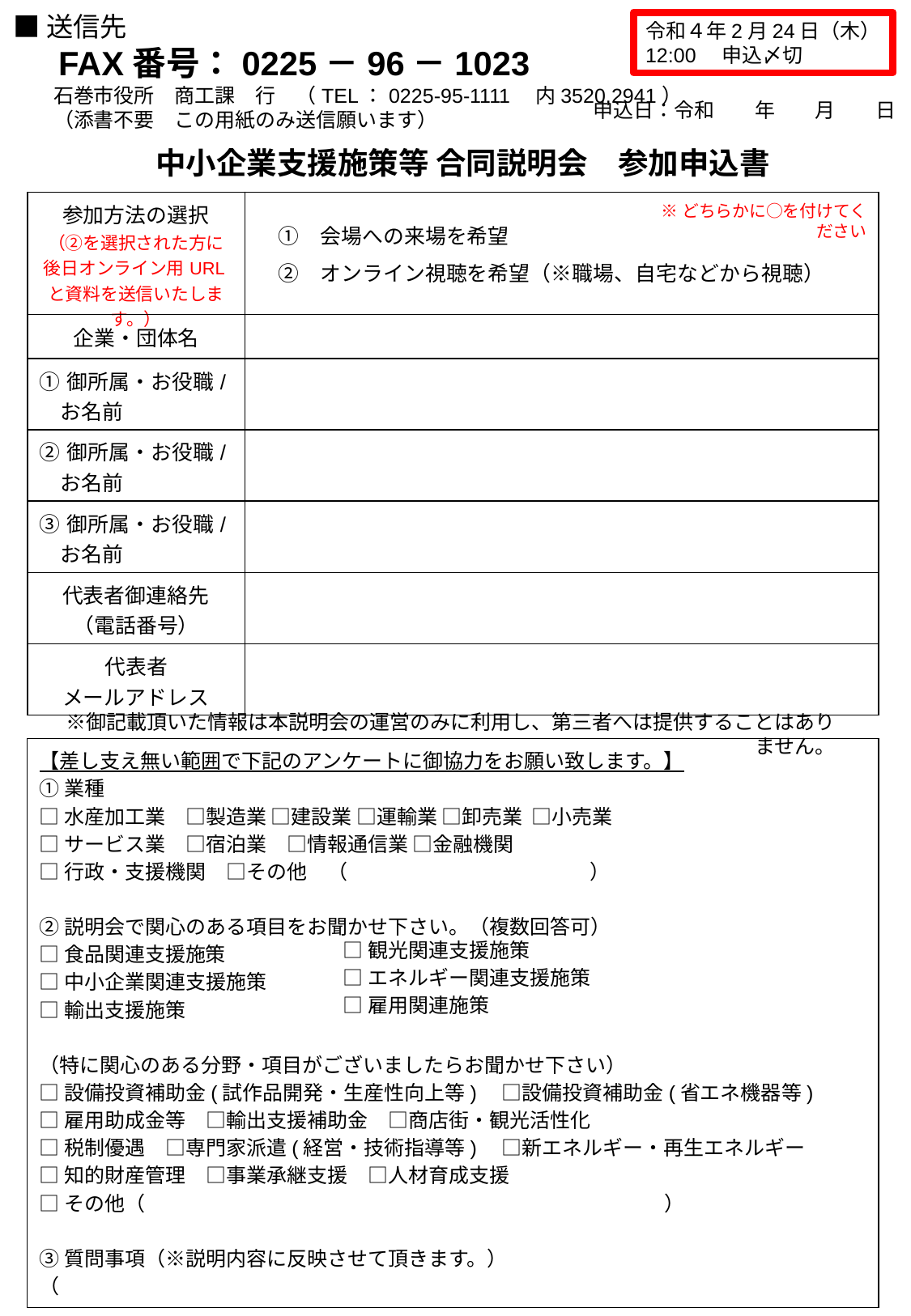

■送信先
　　FAX番号：0225－96－1023
　　石巻市役所　商工課　行　（TEL：0225-95-1111　内3520,2941）
　　（添書不要　この用紙のみ送信願います）
令和４年2月24日（木）
12:00　申込〆切

　申込日：令和　　年　　月　　日
中小企業支援施策等 合同説明会　参加申込書
| 参加方法の選択 （②を選択された方に後日オンライン用URLと資料を送信いたします。） | ①　会場への来場を希望　 　②　オンライン視聴を希望（※職場、自宅などから視聴） |
| --- | --- |
| 企業・団体名 |  |
| ①御所属・お役職/ 　お名前 |  |
| ②御所属・お役職/ 　お名前 |  |
| ③御所属・お役職/ 　お名前 |  |
| 代表者御連絡先 （電話番号） |  |
| 代表者 メールアドレス |  |
※どちらかに○を付けてください

　※御記載頂いた情報は本説明会の運営のみに利用し、第三者へは提供することはありません。
【差し支え無い範囲で下記のアンケートに御協力をお願い致します。】
①業種
□水産加工業　□製造業 □建設業 □運輸業 □卸売業  □小売業
□サービス業　□宿泊業　□情報通信業 □金融機関
□行政・支援機関　□その他　（　　　　　　　　　　　　）

②説明会で関心のある項目をお聞かせ下さい。（複数回答可）
□食品関連支援施策
□中小企業関連支援施策
□輸出支援施策

（特に関心のある分野・項目がございましたらお聞かせ下さい）
□設備投資補助金(試作品開発・生産性向上等)　□設備投資補助金(省エネ機器等)
□雇用助成金等　□輸出支援補助金　□商店街・観光活性化
□税制優遇　□専門家派遣(経営・技術指導等)　□新エネルギー・再生エネルギー
□知的財産管理　□事業承継支援　□人材育成支援
□その他（　　　　　　　　　　　　　　　　　　　　　　            　）

③質問事項（※説明内容に反映させて頂きます。）
（　　　　　　　　　　　　　　　　　　　　　　　　　　　　　　　　　　　　　　　　　　　　　　　　　）
□観光関連支援施策
□エネルギー関連支援施策
□雇用関連施策